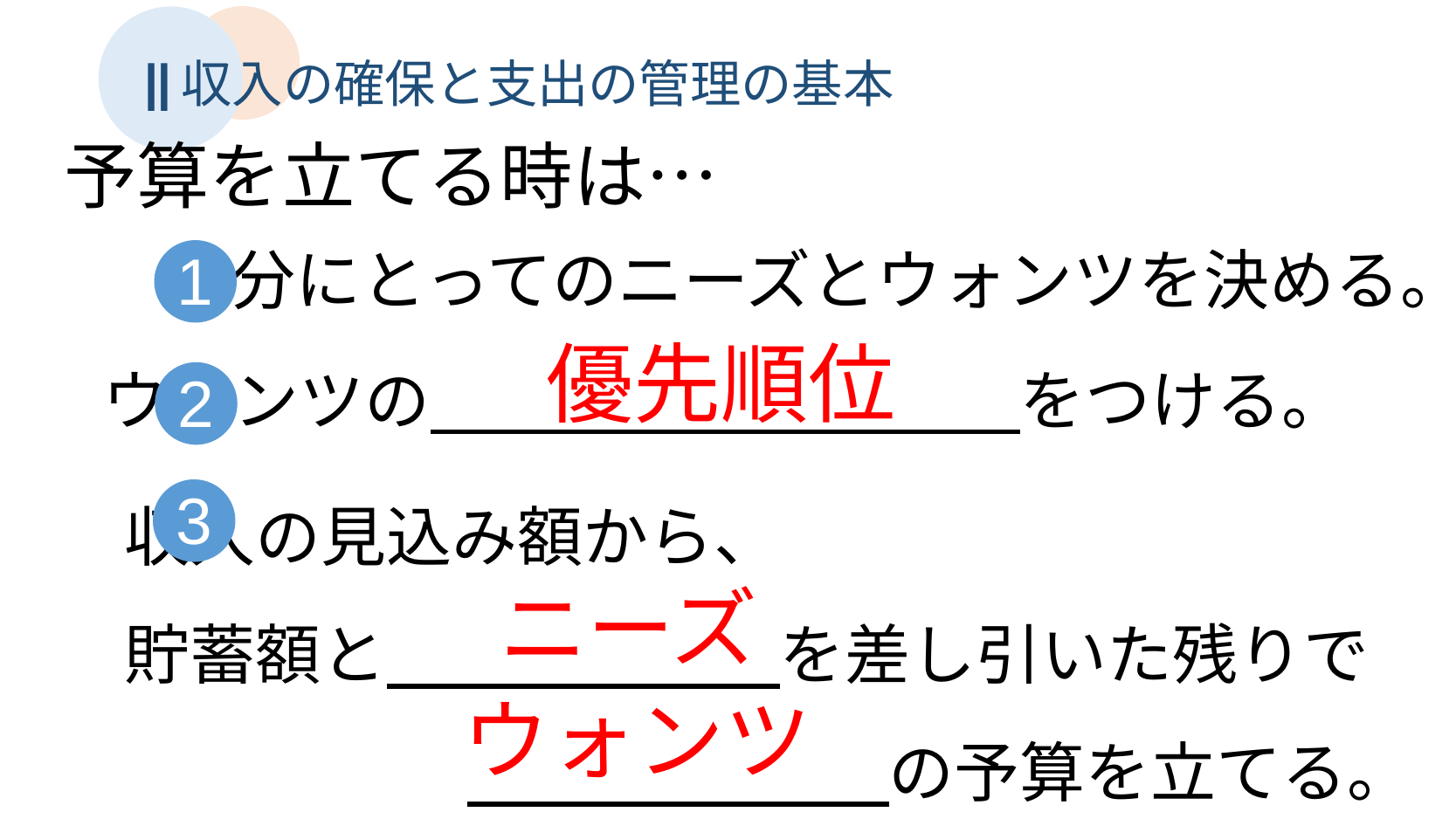

Ⅱ
収入の確保と支出の管理の基本

予算を立てる時は…
自分にとってのニーズとウォンツを決める。
1

優先順位
ウォンツの　　　　　　　　　をつける。
2

収入の見込み額から、
貯蓄額と　　　　　　を差し引いた残りで
　　　　　   　　　　　　の予算を立てる。

3

ニーズ
ウォンツ